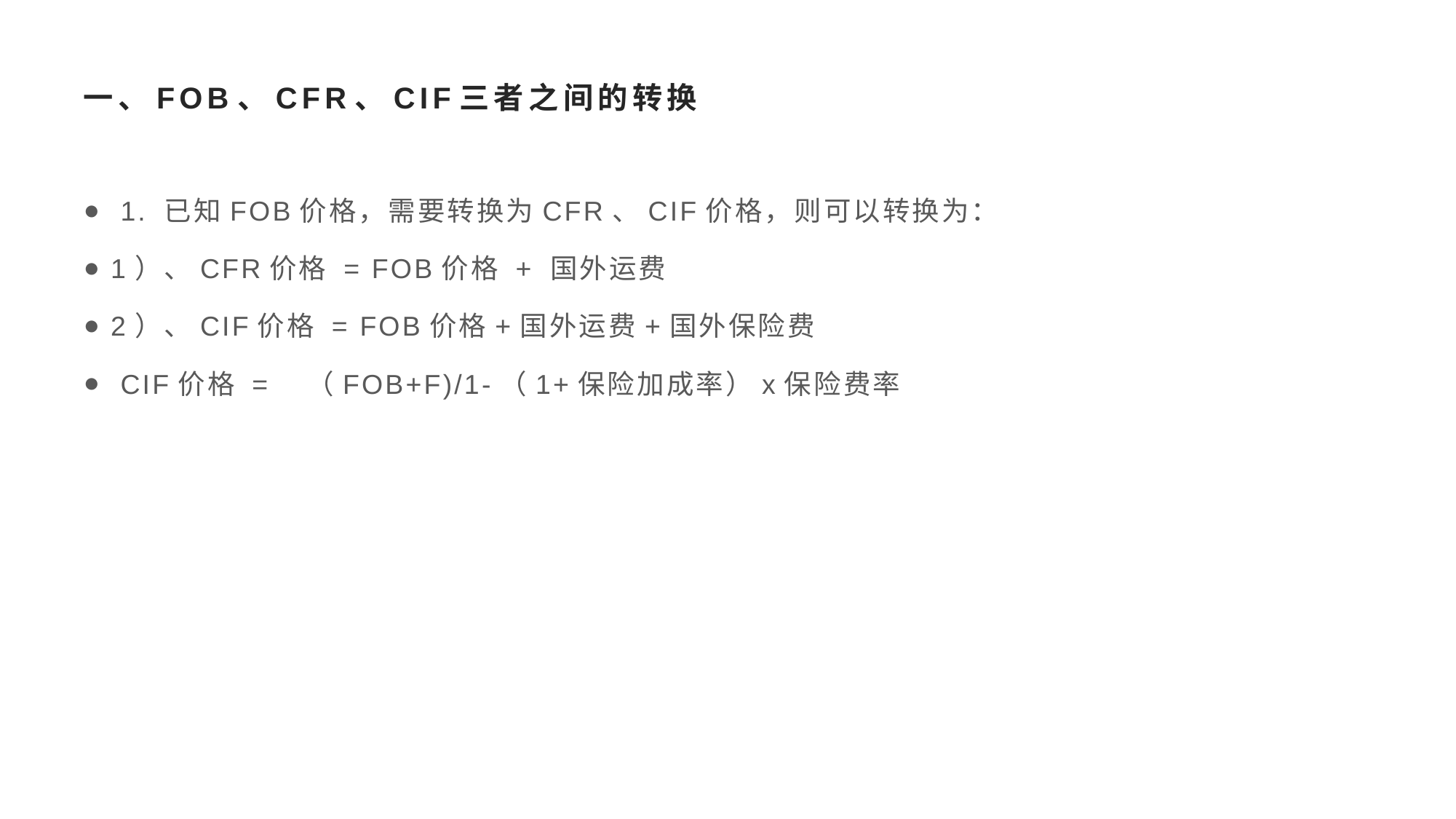

# 一、FOB、CFR、CIF三者之间的转换
 1. 已知FOB价格，需要转换为CFR、CIF价格，则可以转换为：
1）、CFR价格 = FOB价格 + 国外运费
2）、CIF价格 = FOB价格+国外运费+国外保险费
 CIF价格 =   （FOB+F)/1-（1+保险加成率）x保险费率

18